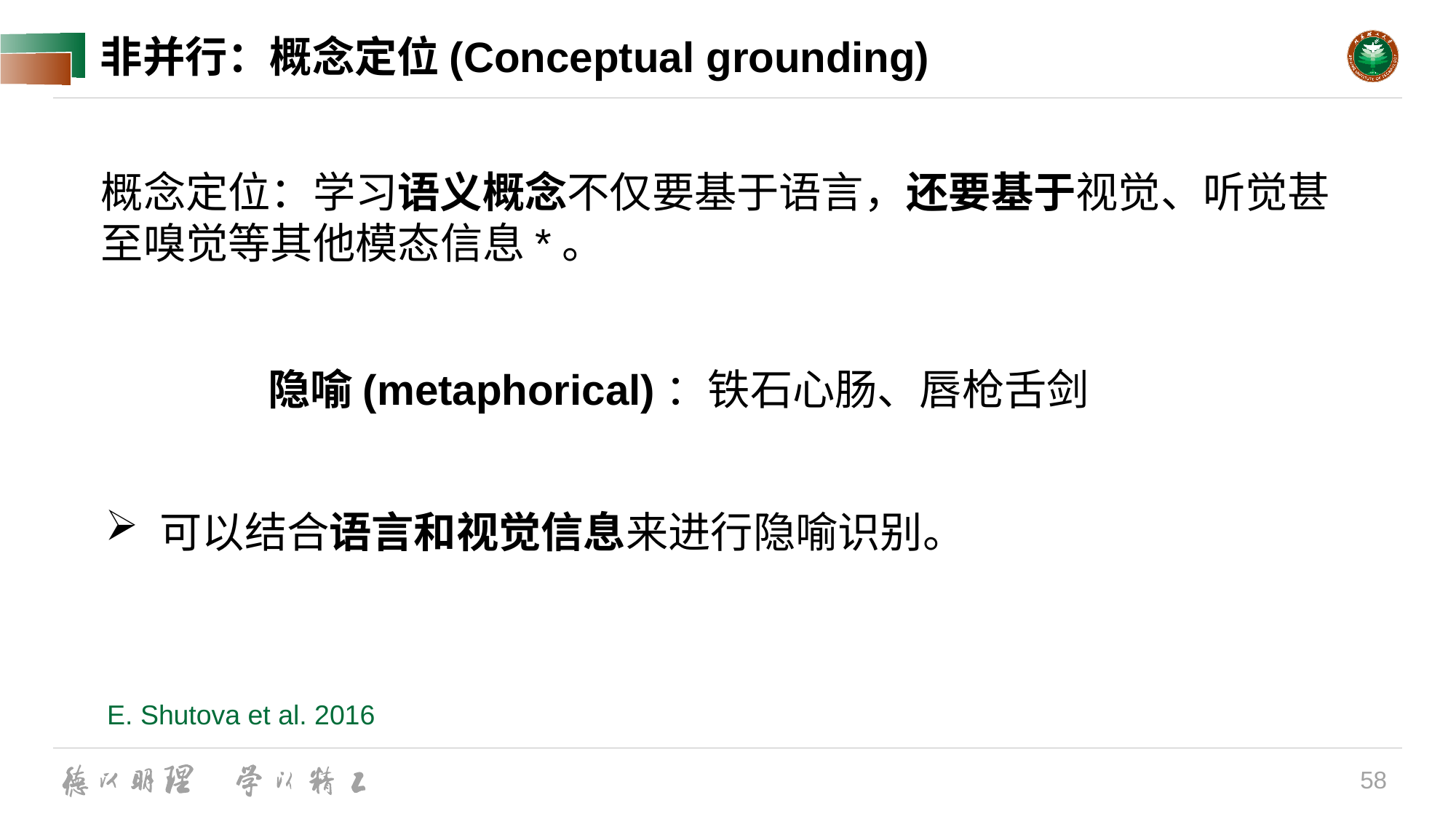

# 非并行：概念定位(Conceptual grounding)
概念定位：学习语义概念不仅要基于语言，还要基于视觉、听觉甚至嗅觉等其他模态信息*。
隐喻(metaphorical)：铁石心肠、唇枪舌剑
可以结合语言和视觉信息来进行隐喻识别。
E. Shutova et al. 2016